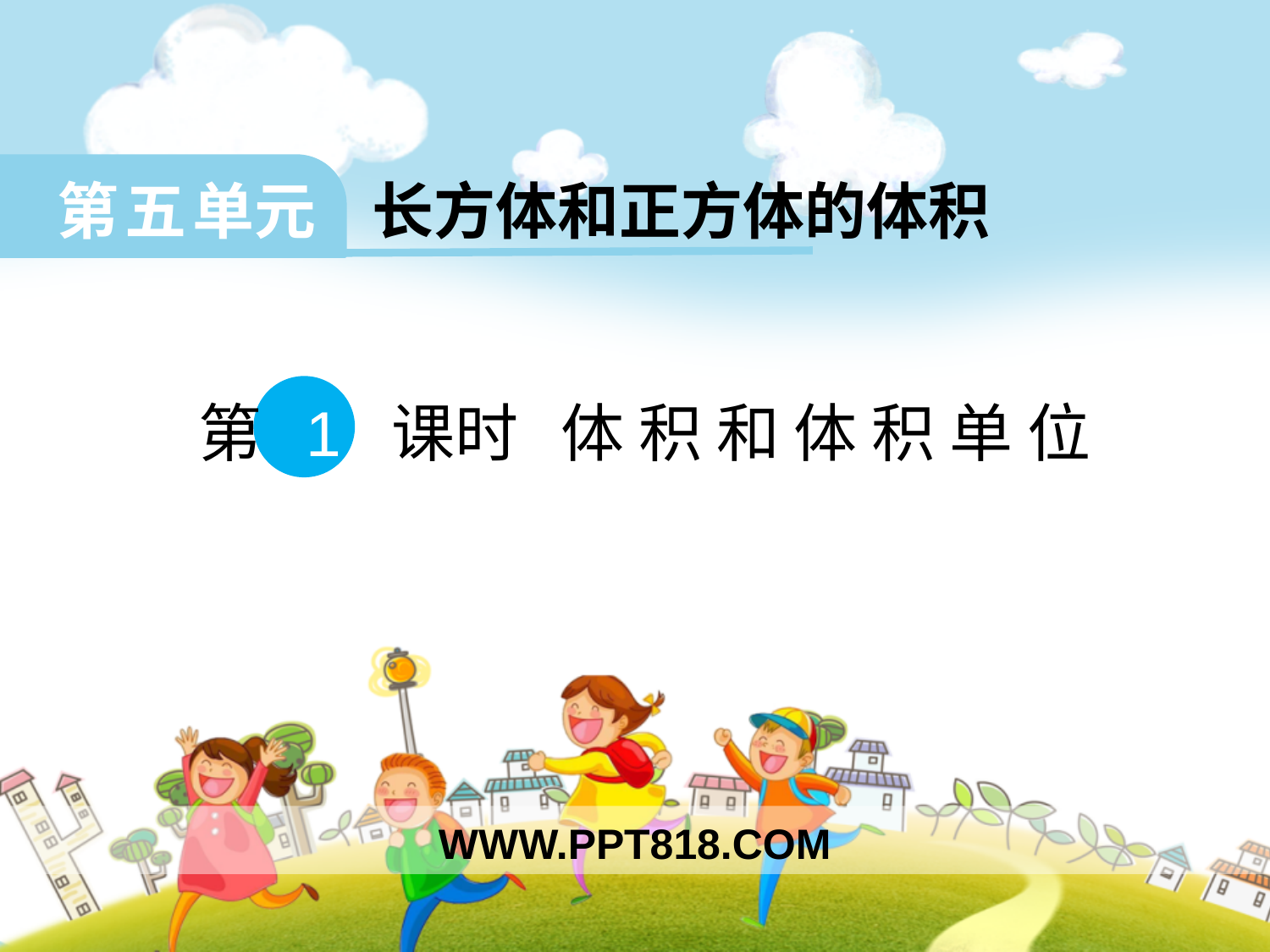

第 五 单元    长方体和正方体的体积

  第  1  课时   体 积 和 体 积 单 位
WWW.PPT818.COM